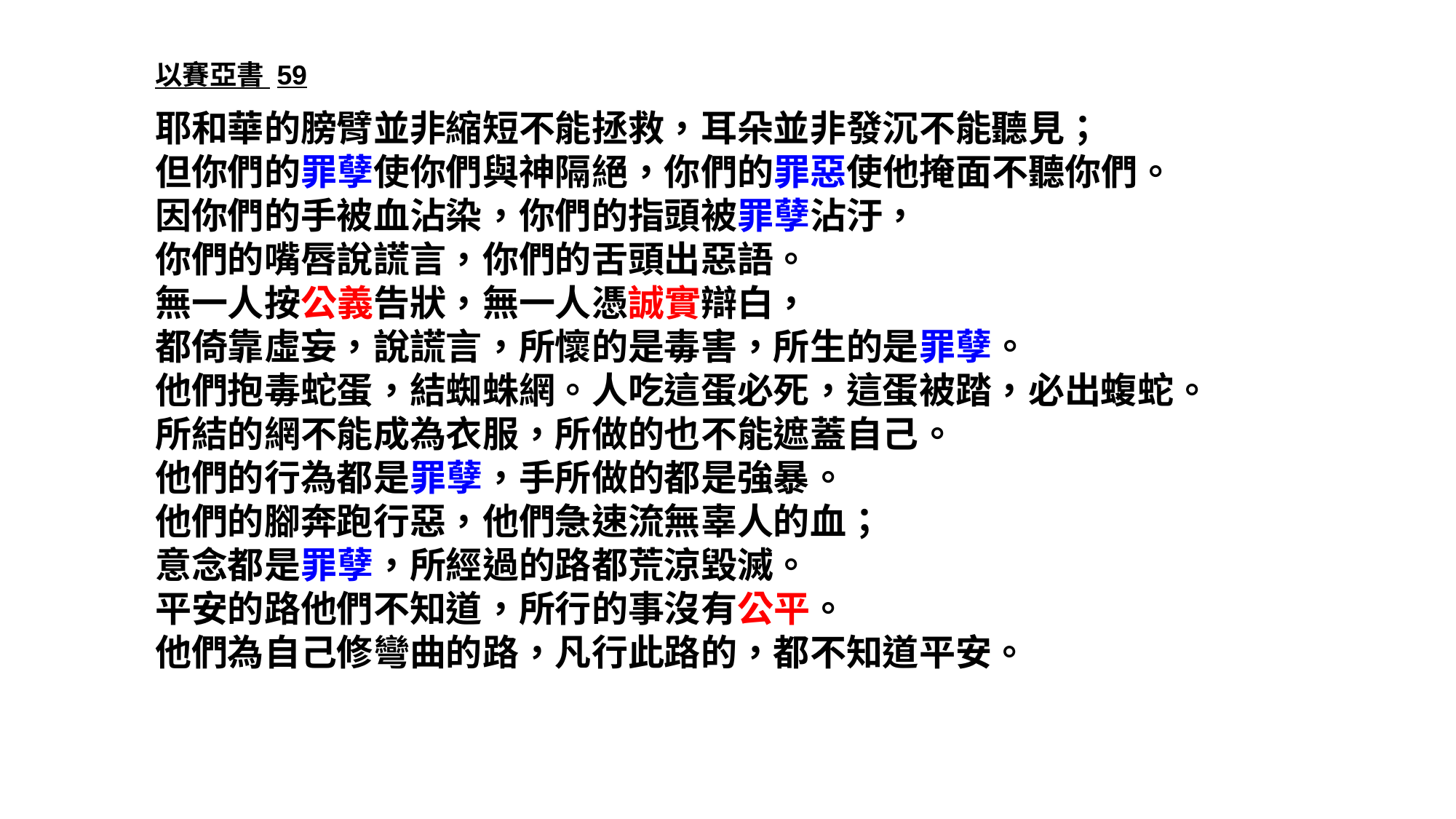

以賽亞書 59

耶和華的膀臂並非縮短不能拯救，耳朵並非發沉不能聽見；
但你們的罪孽使你們與神隔絕，你們的罪惡使他掩面不聽你們。
因你們的手被血沾染，你們的指頭被罪孽沾汙，
你們的嘴唇說謊言，你們的舌頭出惡語。
無一人按公義告狀，無一人憑誠實辯白，
都倚靠虛妄，說謊言，所懷的是毒害，所生的是罪孽。
他們抱毒蛇蛋，結蜘蛛網。人吃這蛋必死，這蛋被踏，必出蝮蛇。
所結的網不能成為衣服，所做的也不能遮蓋自己。
他們的行為都是罪孽，手所做的都是強暴。
他們的腳奔跑行惡，他們急速流無辜人的血；
意念都是罪孽，所經過的路都荒涼毀滅。
平安的路他們不知道，所行的事沒有公平。
他們為自己修彎曲的路，凡行此路的，都不知道平安。